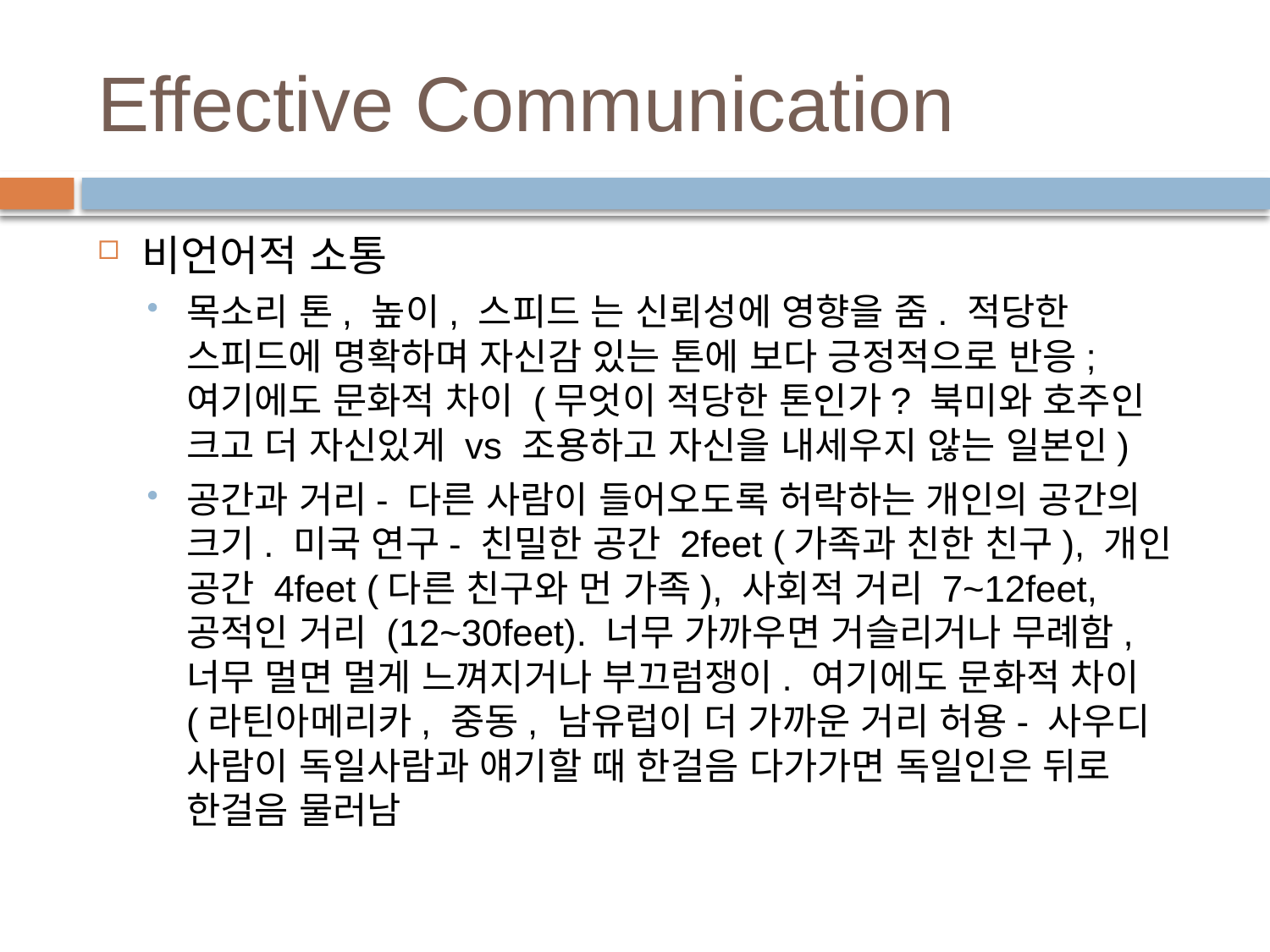

# Effective Communication
비언어적 소통
목소리 톤, 높이, 스피드 는 신뢰성에 영향을 줌. 적당한 스피드에 명확하며 자신감 있는 톤에 보다 긍정적으로 반응; 여기에도 문화적 차이 (무엇이 적당한 톤인가? 북미와 호주인 크고 더 자신있게 vs 조용하고 자신을 내세우지 않는 일본인)
공간과 거리- 다른 사람이 들어오도록 허락하는 개인의 공간의 크기. 미국 연구- 친밀한 공간 2feet (가족과 친한 친구), 개인 공간 4feet (다른 친구와 먼 가족), 사회적 거리 7~12feet, 공적인 거리 (12~30feet). 너무 가까우면 거슬리거나 무례함, 너무 멀면 멀게 느껴지거나 부끄럼쟁이. 여기에도 문화적 차이 (라틴아메리카, 중동, 남유럽이 더 가까운 거리 허용- 사우디 사람이 독일사람과 얘기할 때 한걸음 다가가면 독일인은 뒤로 한걸음 물러남